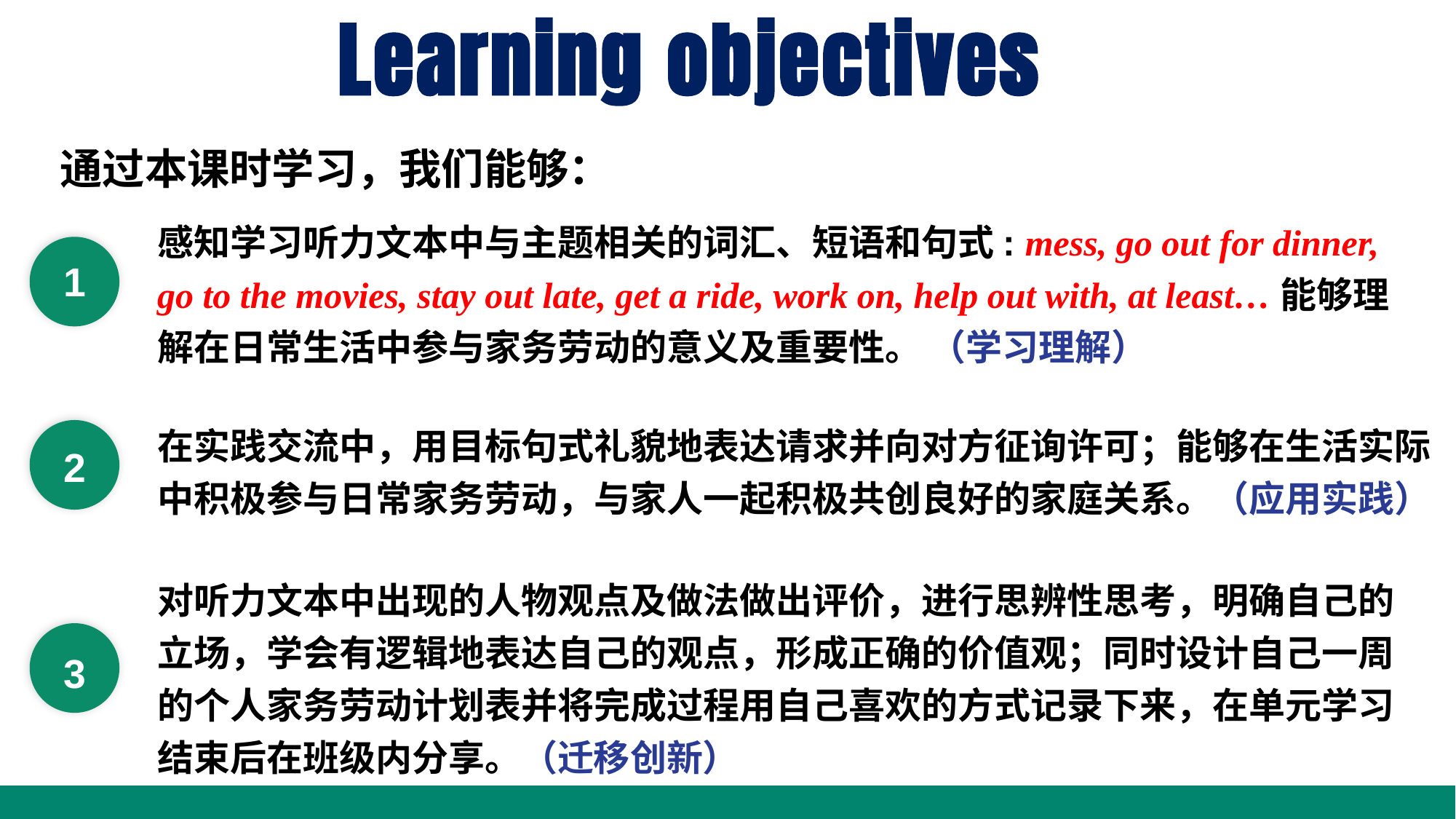

Learning objectives
 通过本课时学习，我们能够：
感知学习听力文本中与主题相关的词汇、短语和句式: mess, go out for dinner, go to the movies, stay out late, get a ride, work on, help out with, at least…能够理解在日常生活中参与家务劳动的意义及重要性。 （学习理解）

1
在实践交流中，用目标句式礼貌地表达请求并向对方征询许可；能够在生活实际中积极参与日常家务劳动，与家人一起积极共创良好的家庭关系。（应用实践）

2
对听力文本中出现的人物观点及做法做出评价，进行思辨性思考，明确自己的立场，学会有逻辑地表达自己的观点，形成正确的价值观；同时设计自己一周的个人家务劳动计划表并将完成过程用自己喜欢的方式记录下来，在单元学习结束后在班级内分享。（迁移创新）

3